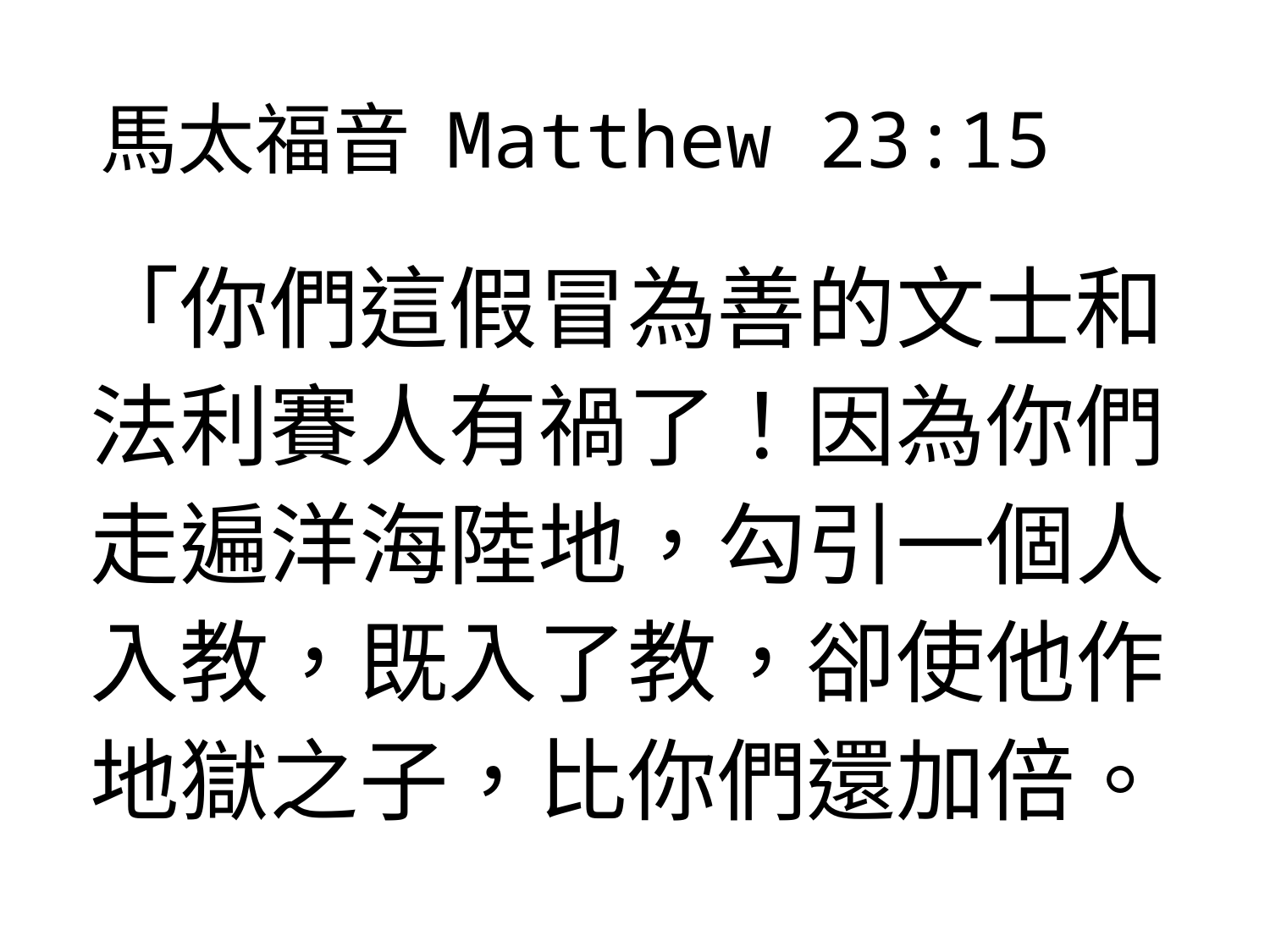

# 馬太福音 Matthew 23:15
「你們這假冒為善的文士和法利賽人有禍了！因為你們走遍洋海陸地，勾引一個人入教，既入了教，卻使他作地獄之子，比你們還加倍。